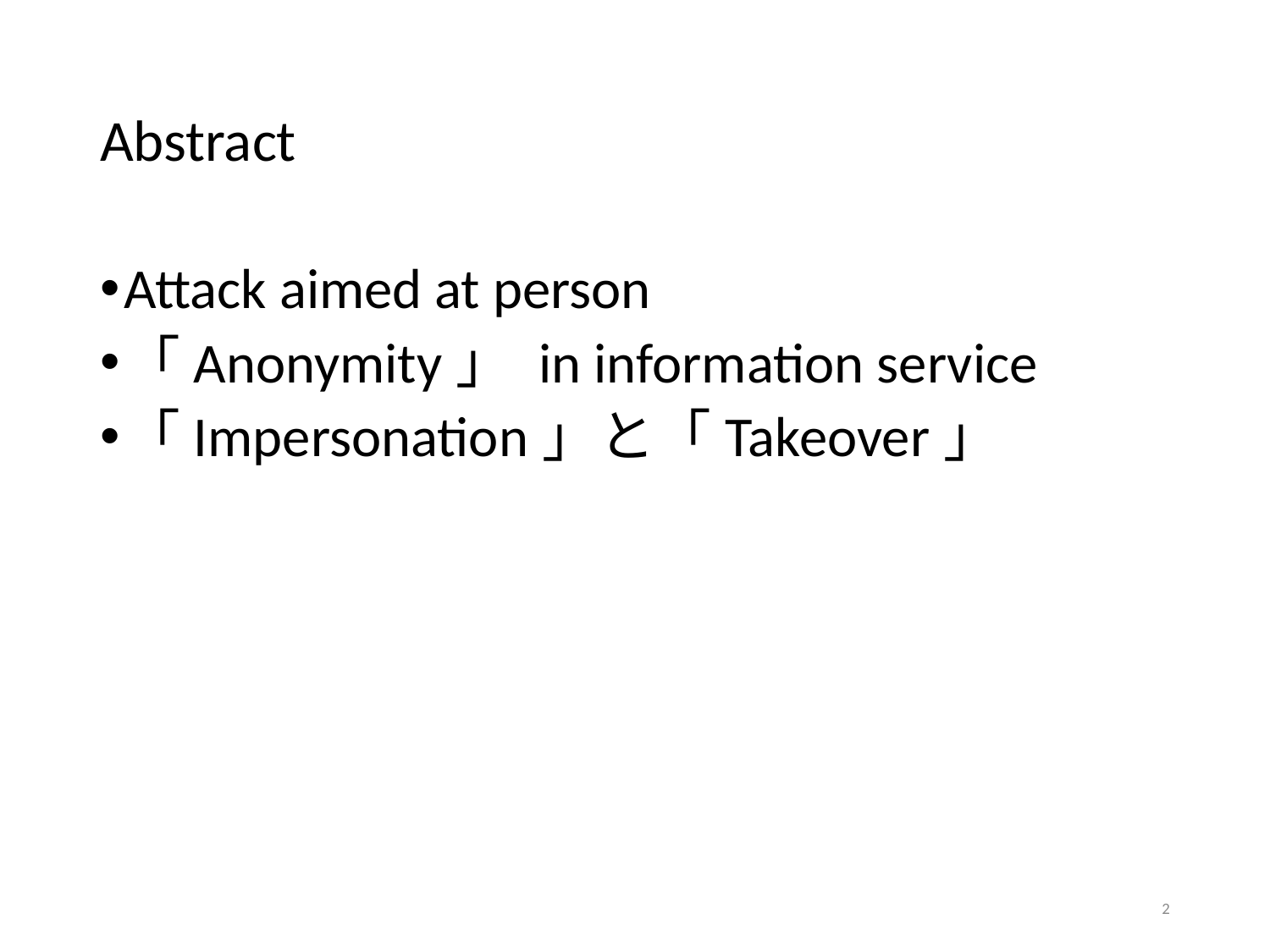

# Abstract
Attack aimed at person
「Anonymity」 in information service
「Impersonation」と「Takeover」

2